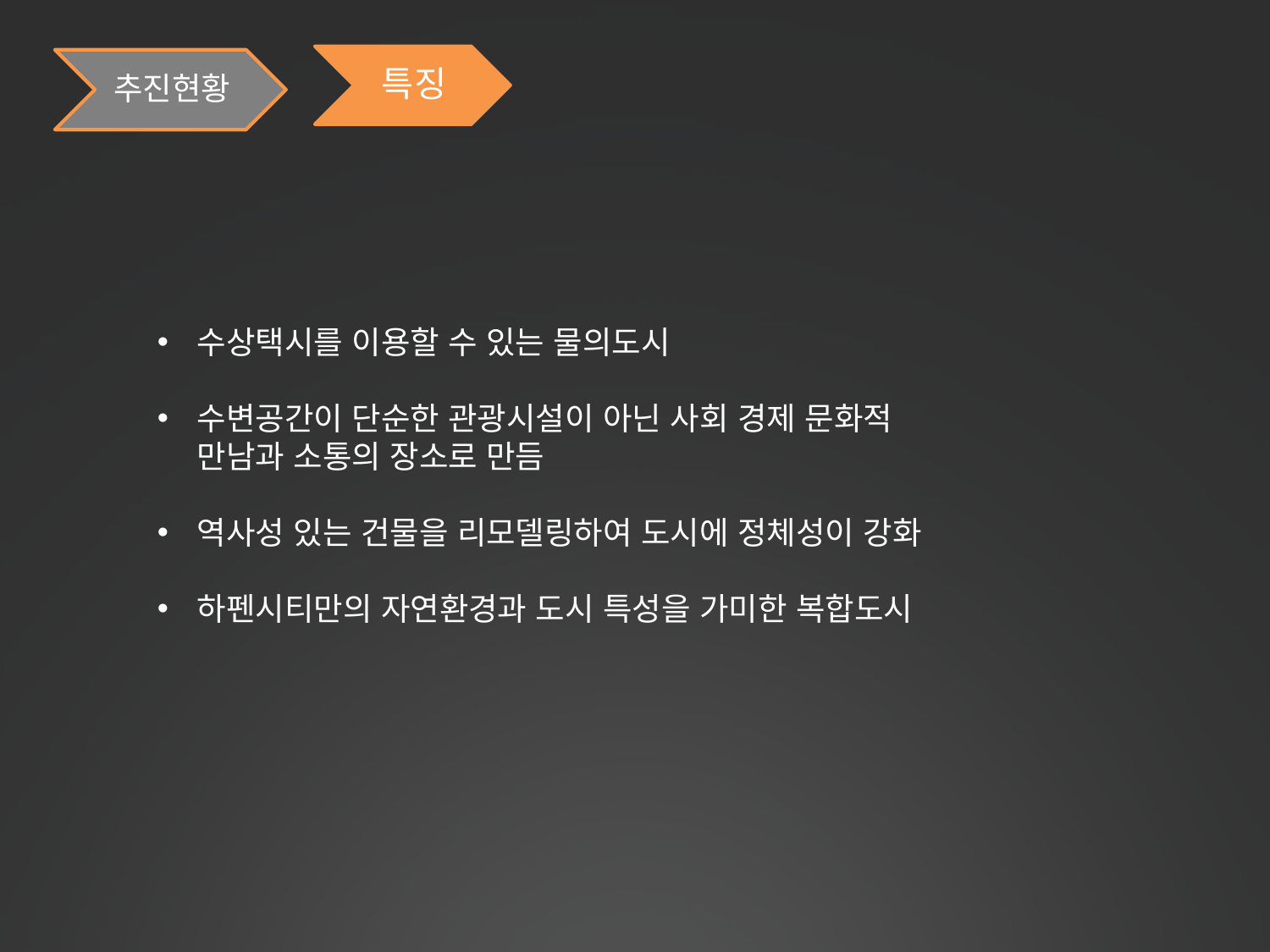

특징

추진현황
수상택시를 이용할 수 있는 물의도시

수변공간이 단순한 관광시설이 아닌 사회 경제 문화적 만남과 소통의 장소로 만듬

역사성 있는 건물을 리모델링하여 도시에 정체성이 강화

하펜시티만의 자연환경과 도시 특성을 가미한 복합도시